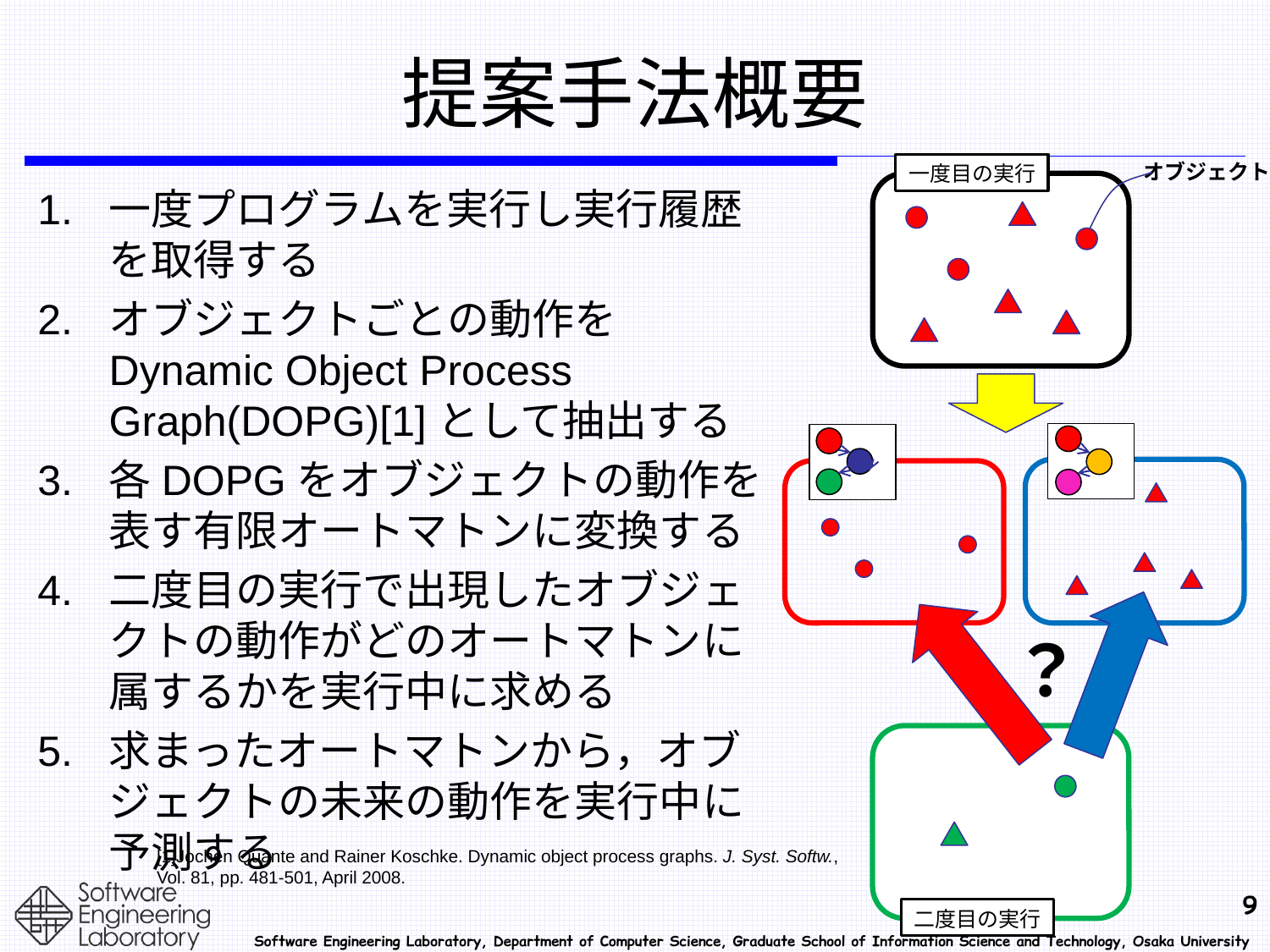

# 提案手法概要
オブジェクト
一度目の実行

一度プログラムを実行し実行履歴を取得する
オブジェクトごとの動作をDynamic Object Process Graph(DOPG)[1]として抽出する
各DOPGをオブジェクトの動作を表す有限オートマトンに変換する
二度目の実行で出現したオブジェクトの動作がどのオートマトンに属するかを実行中に求める
求まったオートマトンから，オブジェクトの未来の動作を実行中に予測する

？

二度目の実行
[1]Jochen Quante and Rainer Koschke. Dynamic object process graphs. J. Syst. Softw.,
Vol. 81, pp. 481-501, April 2008.